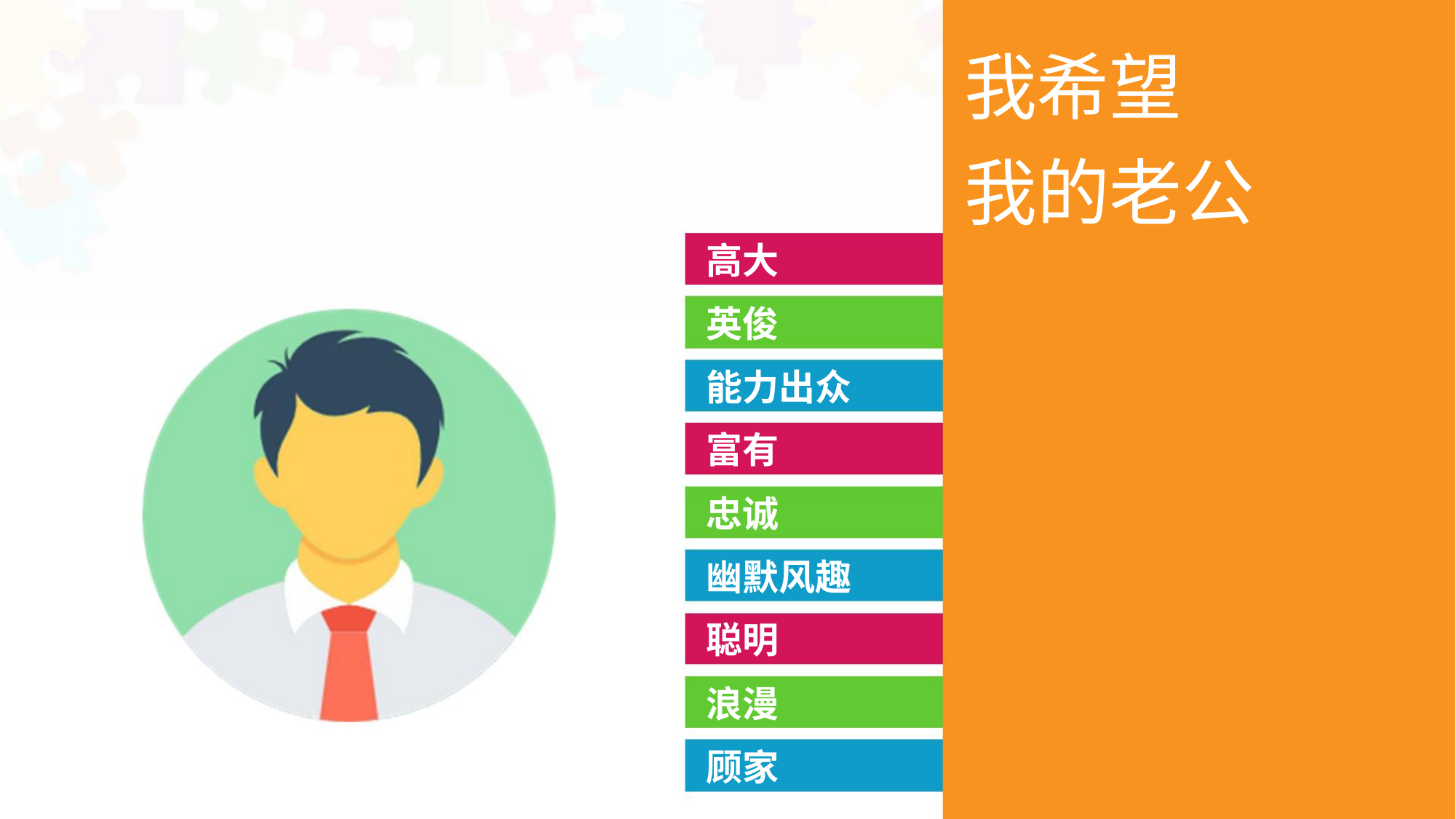

我希望
我的老公
高大
英俊
能力出众
富有
忠诚
幽默风趣
聪明
浪漫
顾家